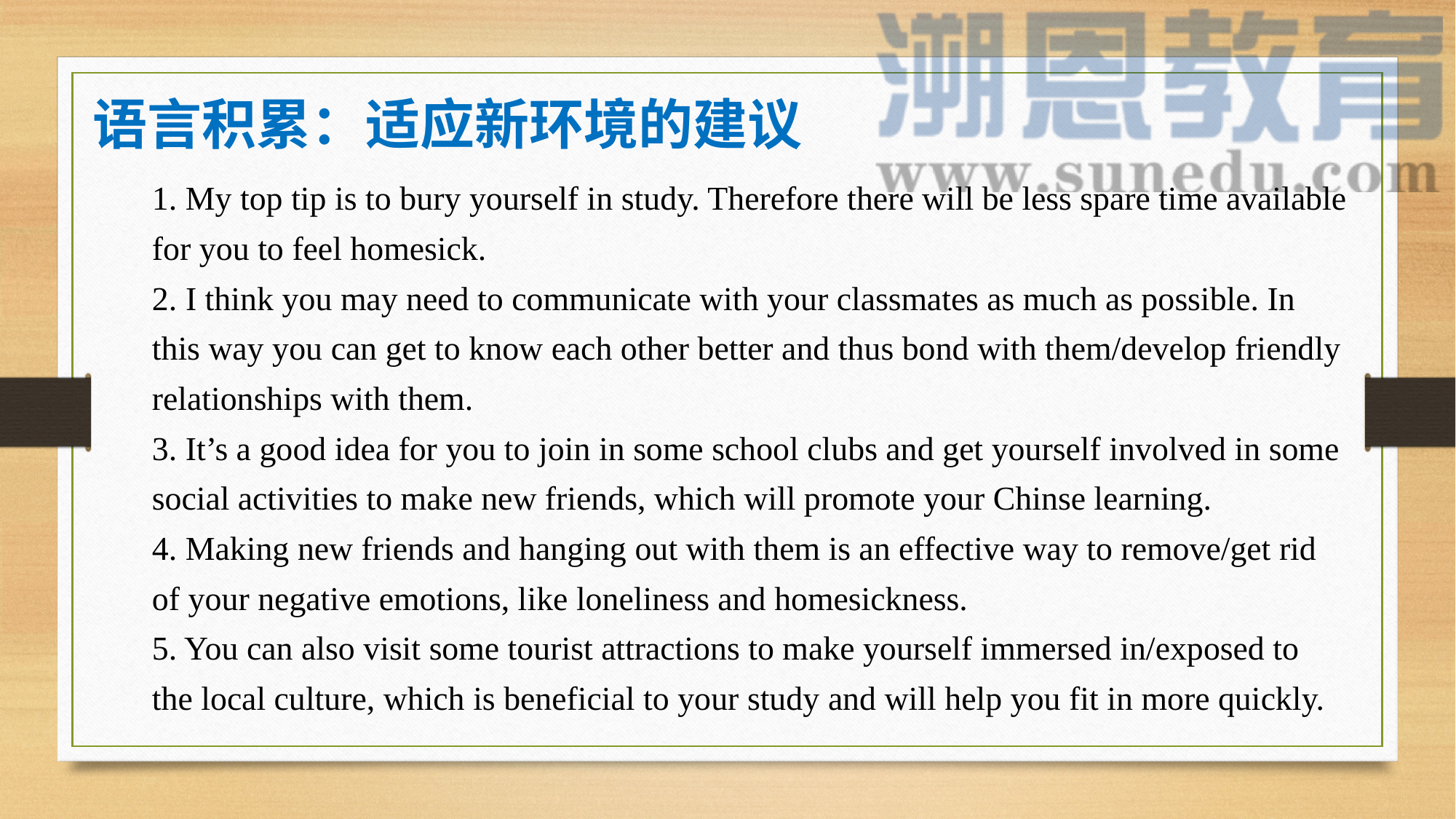

语言积累：适应新环境的建议
1. My top tip is to bury yourself in study. Therefore there will be less spare time available for you to feel homesick.
2. I think you may need to communicate with your classmates as much as possible. In this way you can get to know each other better and thus bond with them/develop friendly relationships with them.
3. It’s a good idea for you to join in some school clubs and get yourself involved in some social activities to make new friends, which will promote your Chinse learning.
4. Making new friends and hanging out with them is an effective way to remove/get rid of your negative emotions, like loneliness and homesickness.
5. You can also visit some tourist attractions to make yourself immersed in/exposed to the local culture, which is beneficial to your study and will help you fit in more quickly.